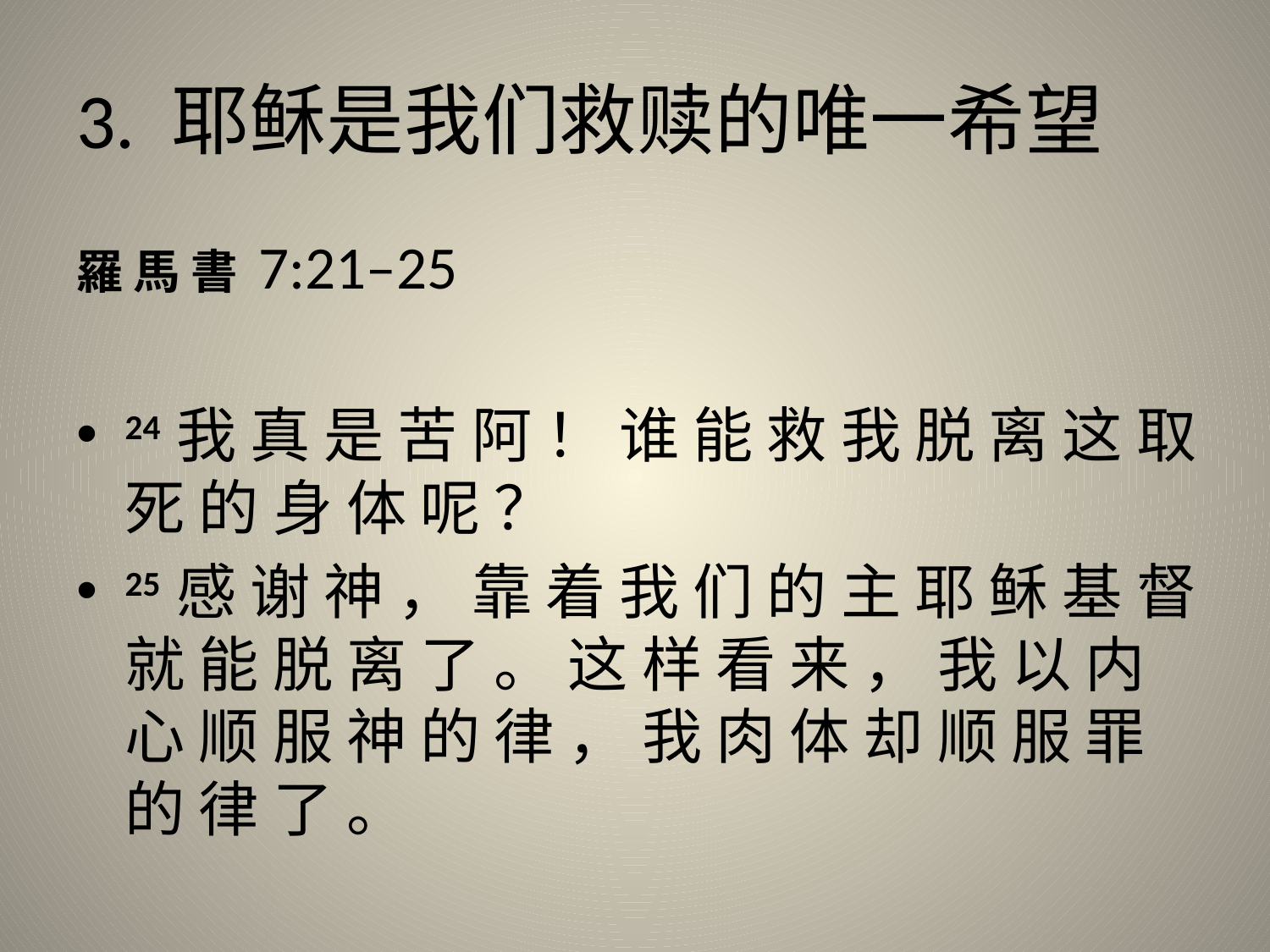

# 3. 耶稣是我们救赎的唯一希望
羅 馬 書 7:21–25

24 我 真 是 苦 阿 ！ 谁 能 救 我 脱 离 这 取 死 的 身 体 呢 ？
25 感 谢 神 ， 靠 着 我 们 的 主 耶 稣 基 督 就 能 脱 离 了 。 这 样 看 来 ， 我 以 内 心 顺 服 神 的 律 ， 我 肉 体 却 顺 服 罪 的 律 了 。